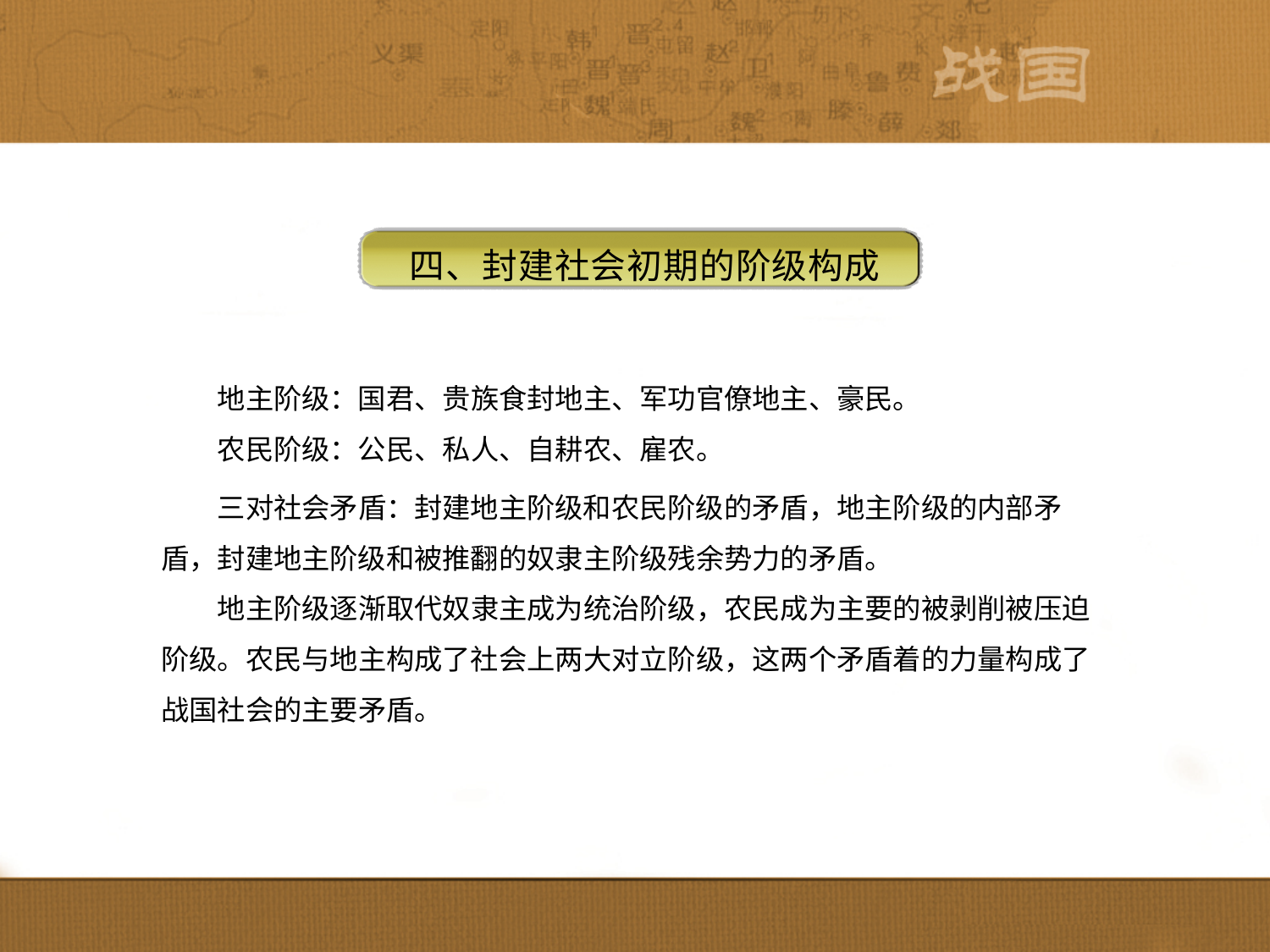

四、封建社会初期的阶级构成
　　地主阶级：国君、贵族食封地主、军功官僚地主、豪民。
　　农民阶级：公民、私人、自耕农、雇农。
　　三对社会矛盾：封建地主阶级和农民阶级的矛盾，地主阶级的内部矛盾，封建地主阶级和被推翻的奴隶主阶级残余势力的矛盾。
　　地主阶级逐渐取代奴隶主成为统治阶级，农民成为主要的被剥削被压迫阶级。农民与地主构成了社会上两大对立阶级，这两个矛盾着的力量构成了战国社会的主要矛盾。